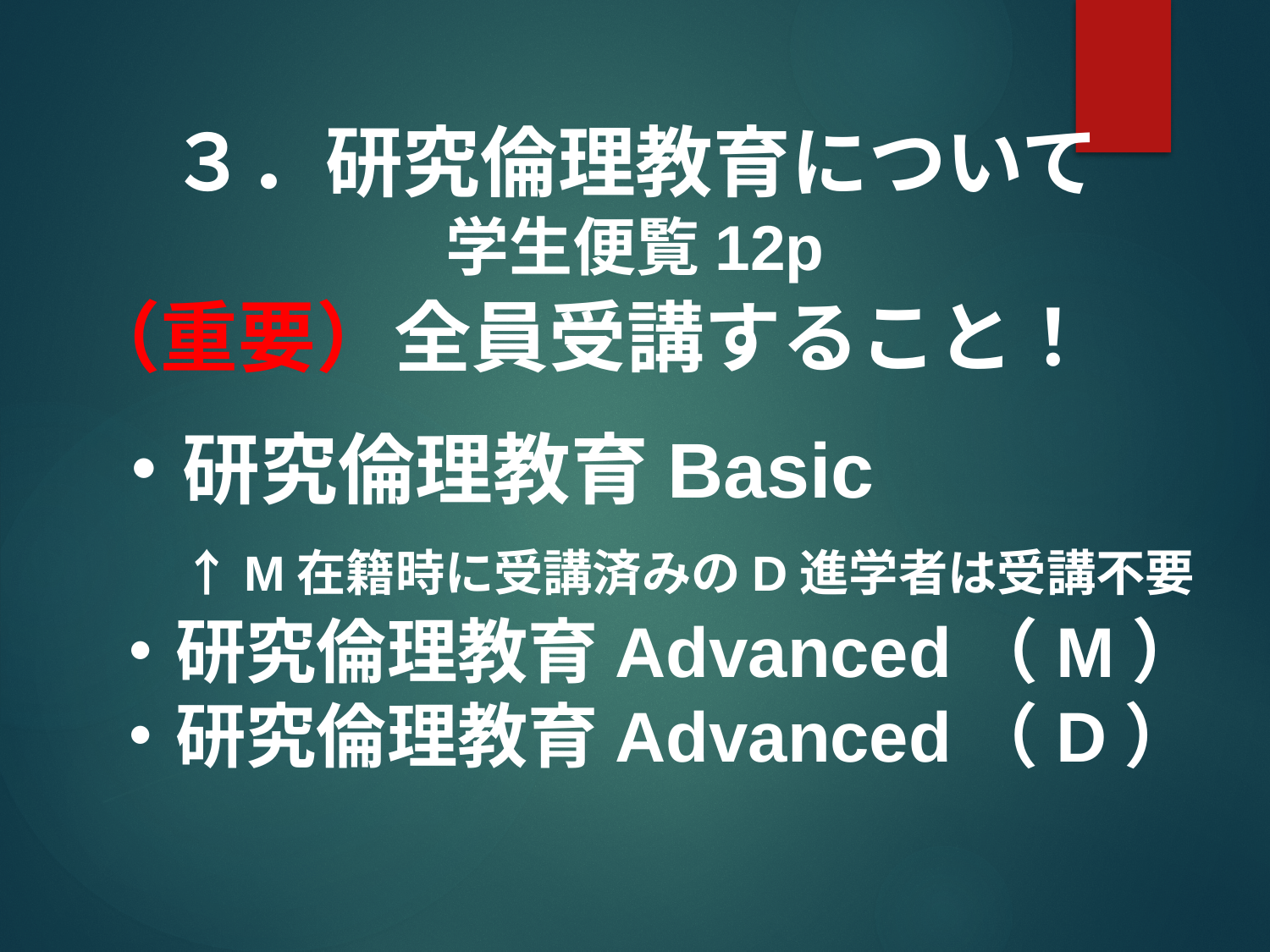

３．研究倫理教育について
学生便覧12p
（重要）全員受講すること！
・研究倫理教育Basic
　↑M在籍時に受講済みのD進学者は受講不要
・研究倫理教育Advanced（M）
・研究倫理教育Advanced（D）